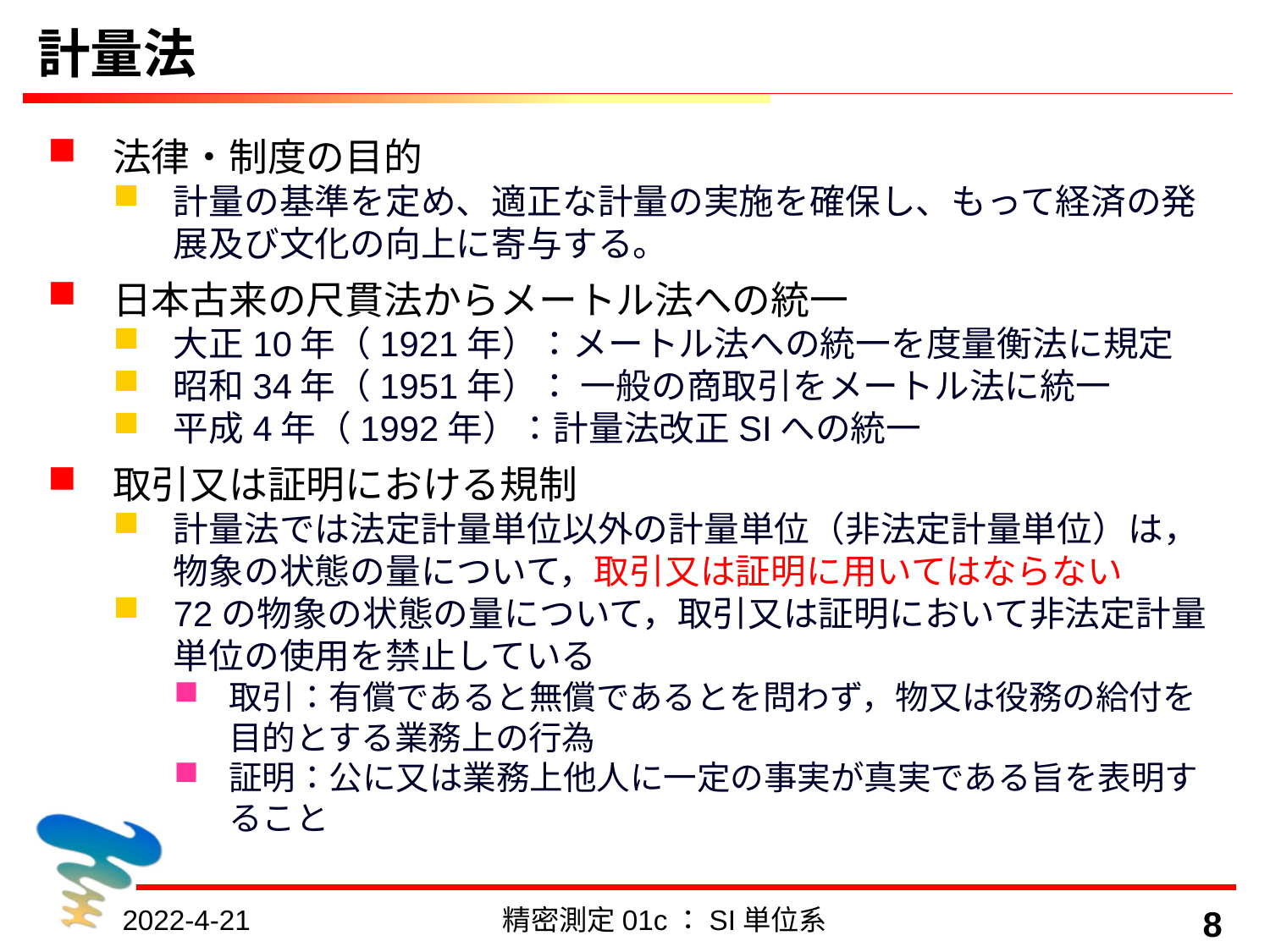

# 計量法
法律・制度の目的
計量の基準を定め、適正な計量の実施を確保し、もって経済の発展及び文化の向上に寄与する。
日本古来の尺貫法からメートル法への統一
大正10年（1921年）：メートル法への統一を度量衡法に規定
昭和34年（1951年）： 一般の商取引をメートル法に統一
平成4年（1992年）：計量法改正SIへの統一
取引又は証明における規制
計量法では法定計量単位以外の計量単位（非法定計量単位）は，物象の状態の量について，取引又は証明に用いてはならない
72の物象の状態の量について，取引又は証明において非法定計量単位の使用を禁止している
取引：有償であると無償であるとを問わず，物又は役務の給付を目的とする業務上の行為
証明：公に又は業務上他人に一定の事実が真実である旨を表明すること
2022-4-21
精密測定01c：SI単位系
8